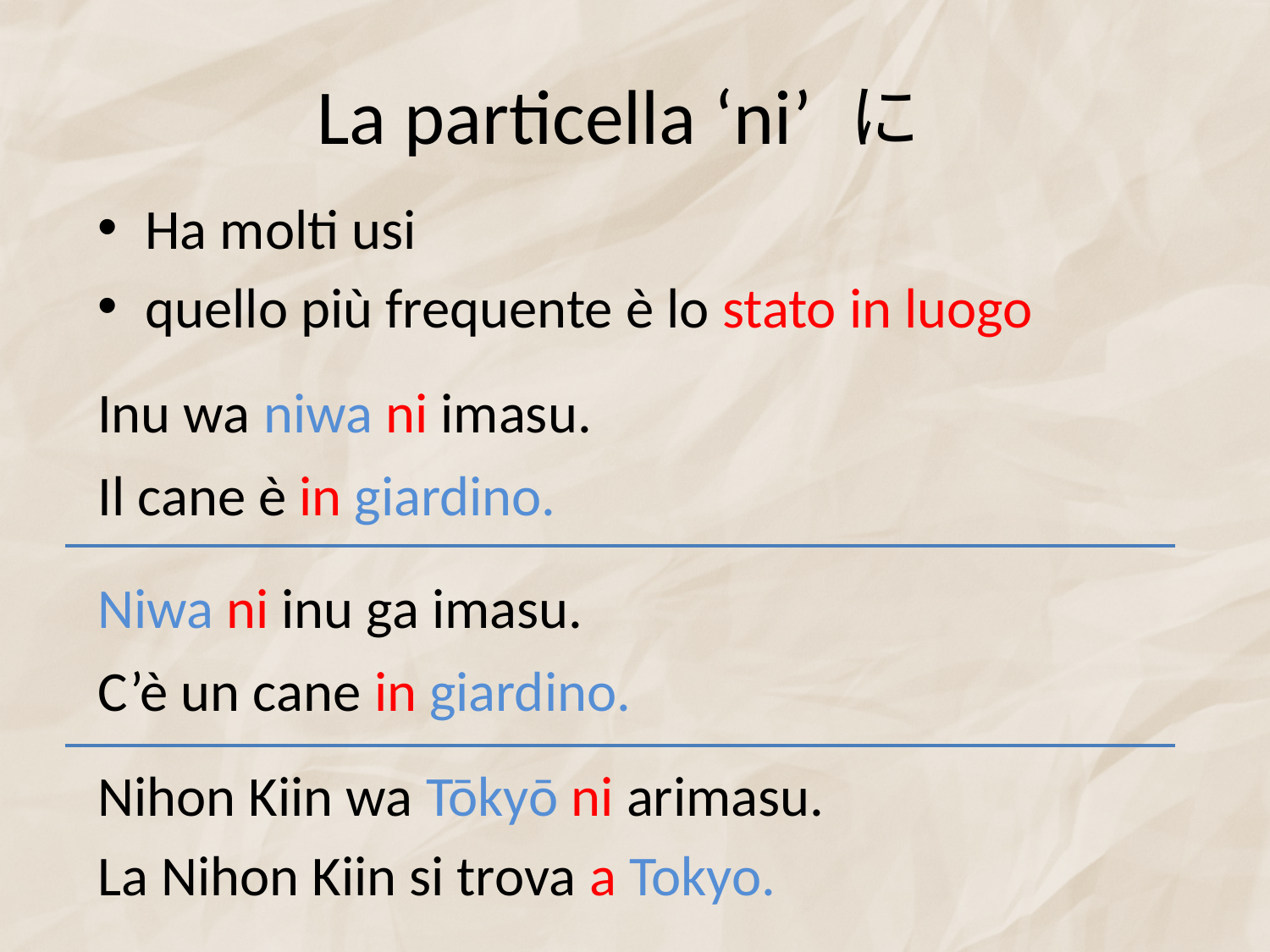

# La particella ‘ni’
に
Ha molti usi
quello più frequente è lo stato in luogo
Inu wa niwa ni imasu.
Il cane è in giardino.
Niwa ni inu ga imasu.
C’è un cane in giardino.
Nihon Kiin wa Tōkyō ni arimasu.
La Nihon Kiin si trova a Tokyo.